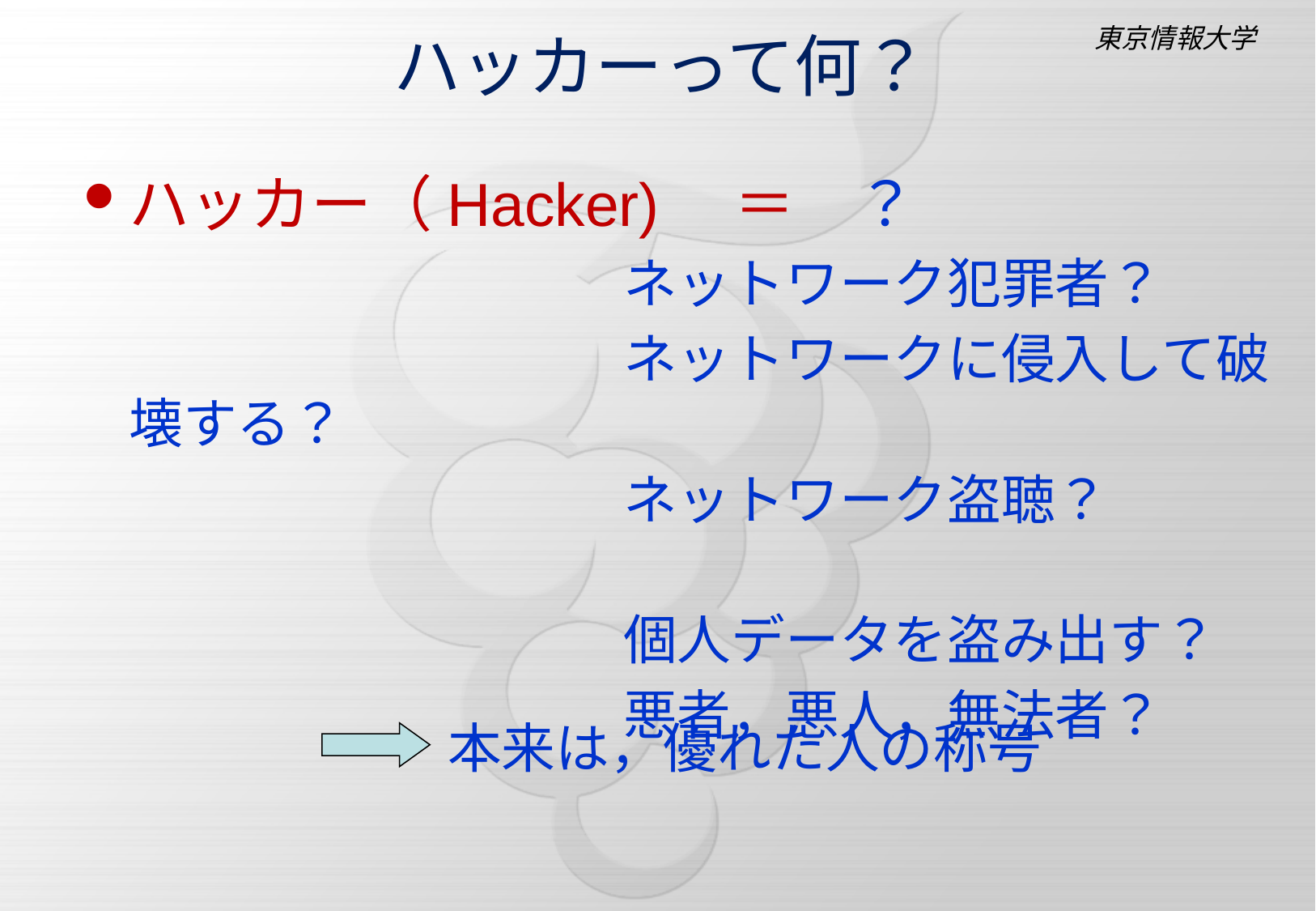

# ハッカーって何？
ハッカー（Hacker)　＝　？
　　　　　　　　　　ネットワーク犯罪者？
　　　　　　　　　　ネットワークに侵入して破壊する？
　　　　　　　　　　ネットワーク盗聴？
　　　　　　　　　　個人データを盗み出す？
　　　　　　　　　　悪者，悪人，無法者？

本来は，優れた人の称号